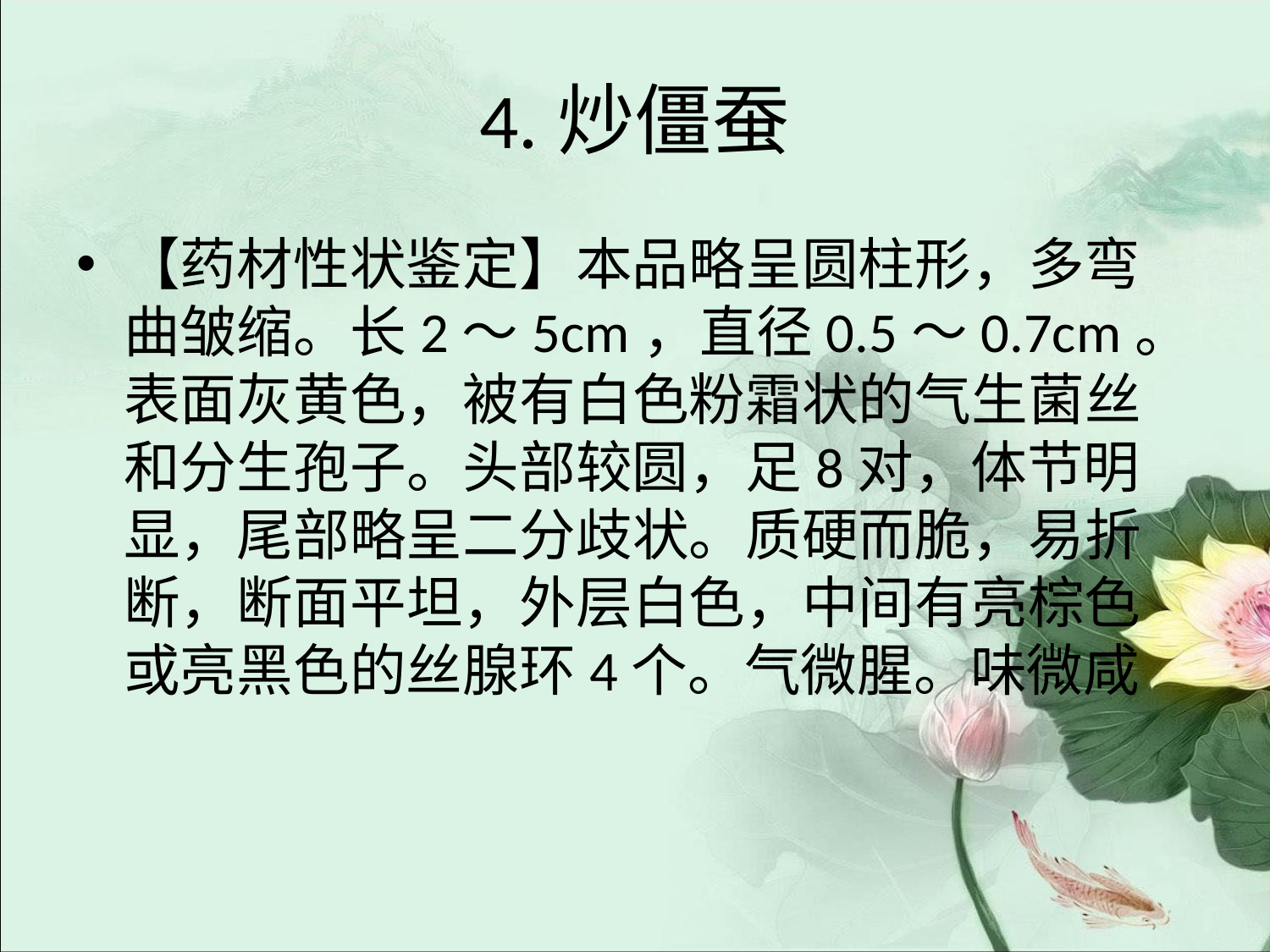

# 4.炒僵蚕
【药材性状鉴定】本品略呈圆柱形，多弯曲皱缩。长2～5cm，直径0.5～0.7cm。表面灰黄色，被有白色粉霜状的气生菌丝和分生孢子。头部较圆，足8对，体节明显，尾部略呈二分歧状。质硬而脆，易折断，断面平坦，外层白色，中间有亮棕色或亮黑色的丝腺环4个。气微腥。味微咸